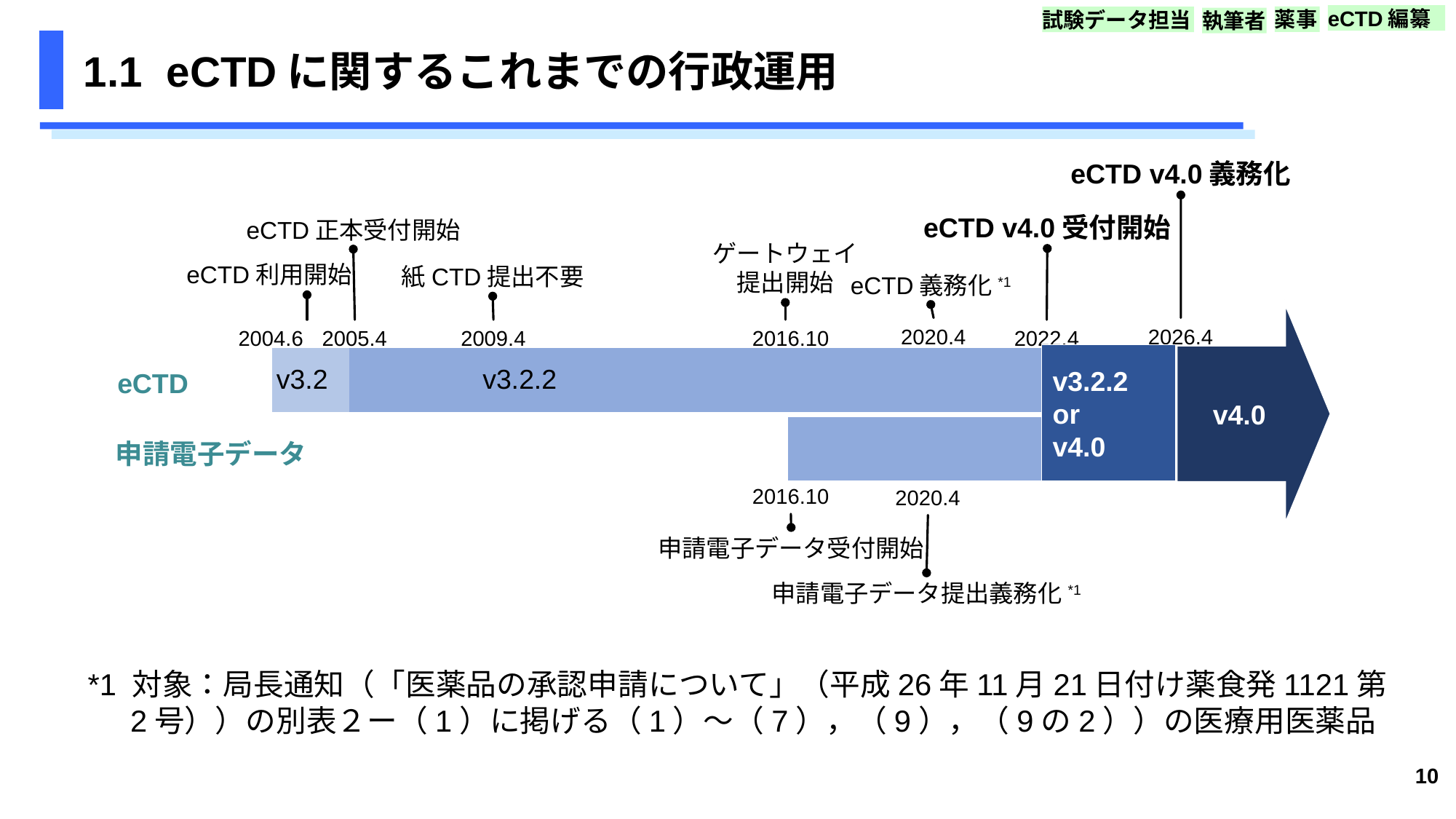

eCTD編纂
薬事
試験データ担当
執筆者
# 1.1  eCTDに関するこれまでの行政運用
eCTD v4.0義務化
eCTD v4.0受付開始
eCTD正本受付開始
ゲートウェイ
提出開始
eCTD利用開始
紙CTD提出不要
eCTD義務化*1
v4.0
2026.4
2020.4
2004.6
2005.4
2009.4
2016.10
2022.4
v3.2.2
or
v4.0
|  | v3.2 | v3.2.2 |
| --- | --- | --- |
eCTD
|  |  |
| --- | --- |
申請電子データ
2016.10
2020.4
申請電子データ受付開始
申請電子データ提出義務化*1
*1 対象：局長通知（「医薬品の承認申請について」（平成26年11月21日付け薬食発1121第2号））の別表２ー（1）に掲げる（1）～（7），（9），（9の2））の医療用医薬品
10